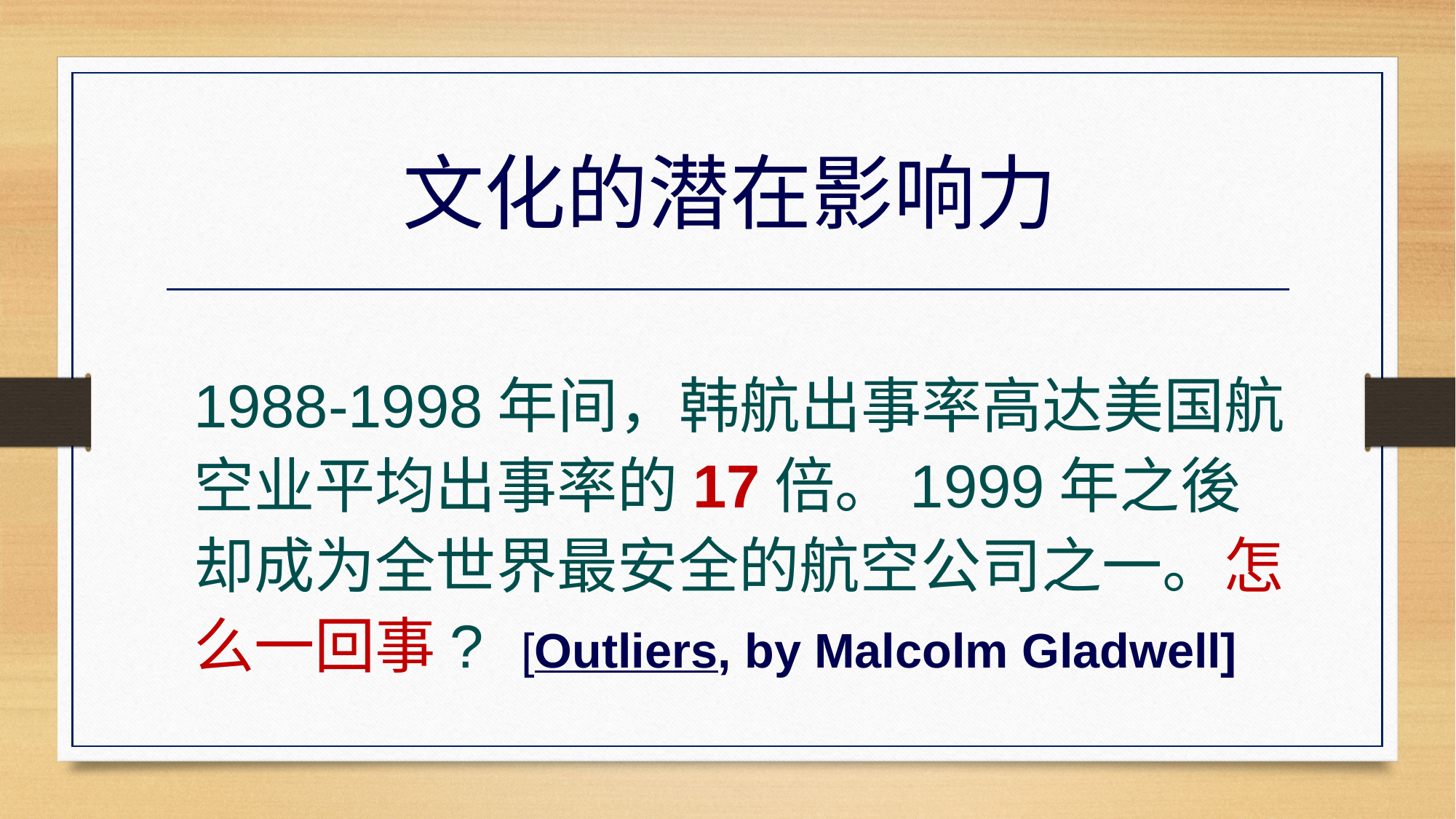

# 文化的潜在影响力
1988-1998年间，韩航出事率高达美国航空业平均出事率的17倍。1999年之後却成为全世界最安全的航空公司之一。怎么一回事? 	[Outliers, by Malcolm Gladwell]